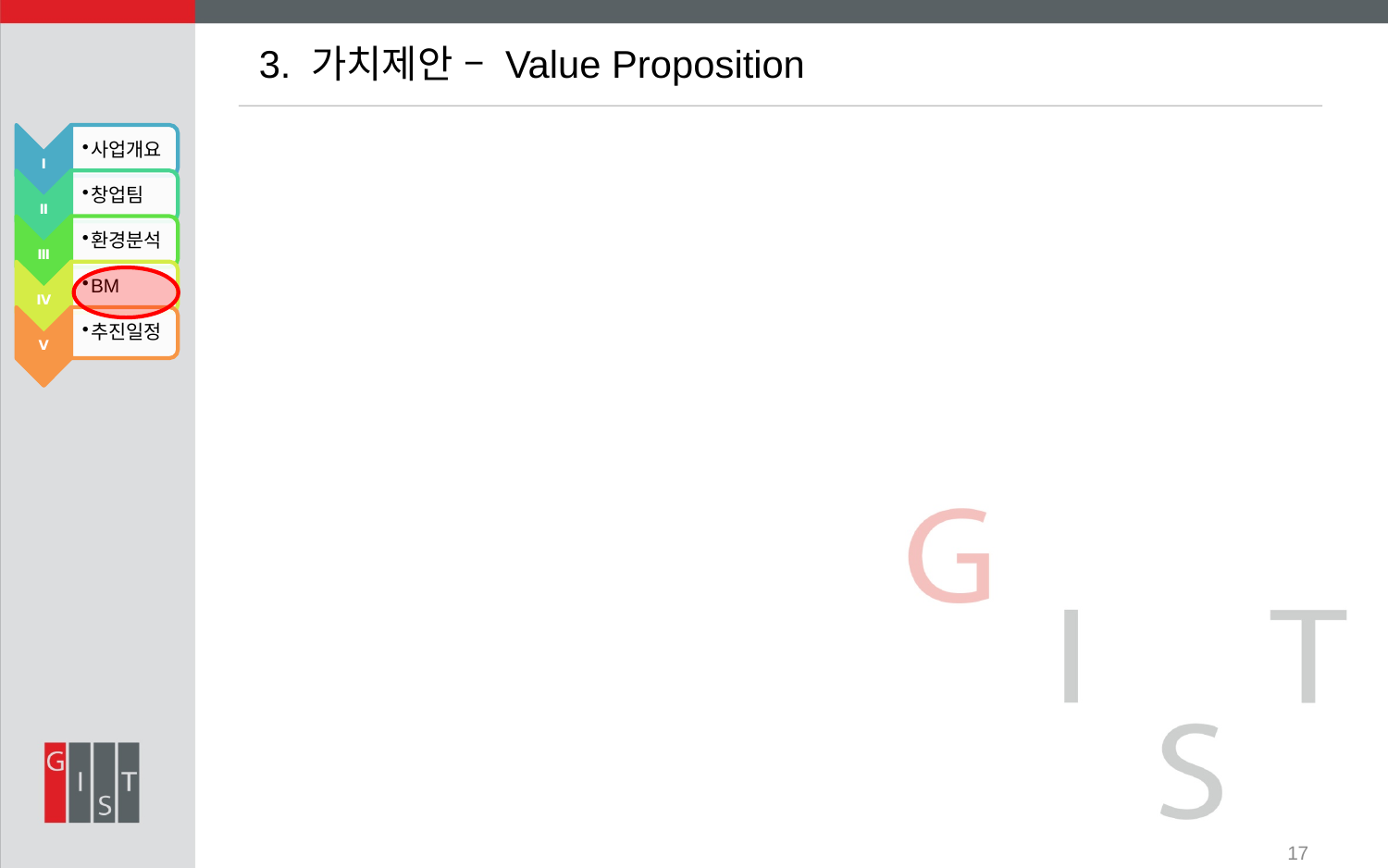

3. 가치제안 – Value Proposition

Ⅰ
사업개요
Ⅱ
창업팀
Ⅲ
환경분석
Ⅳ
BM
Ⅴ
추진일정

17